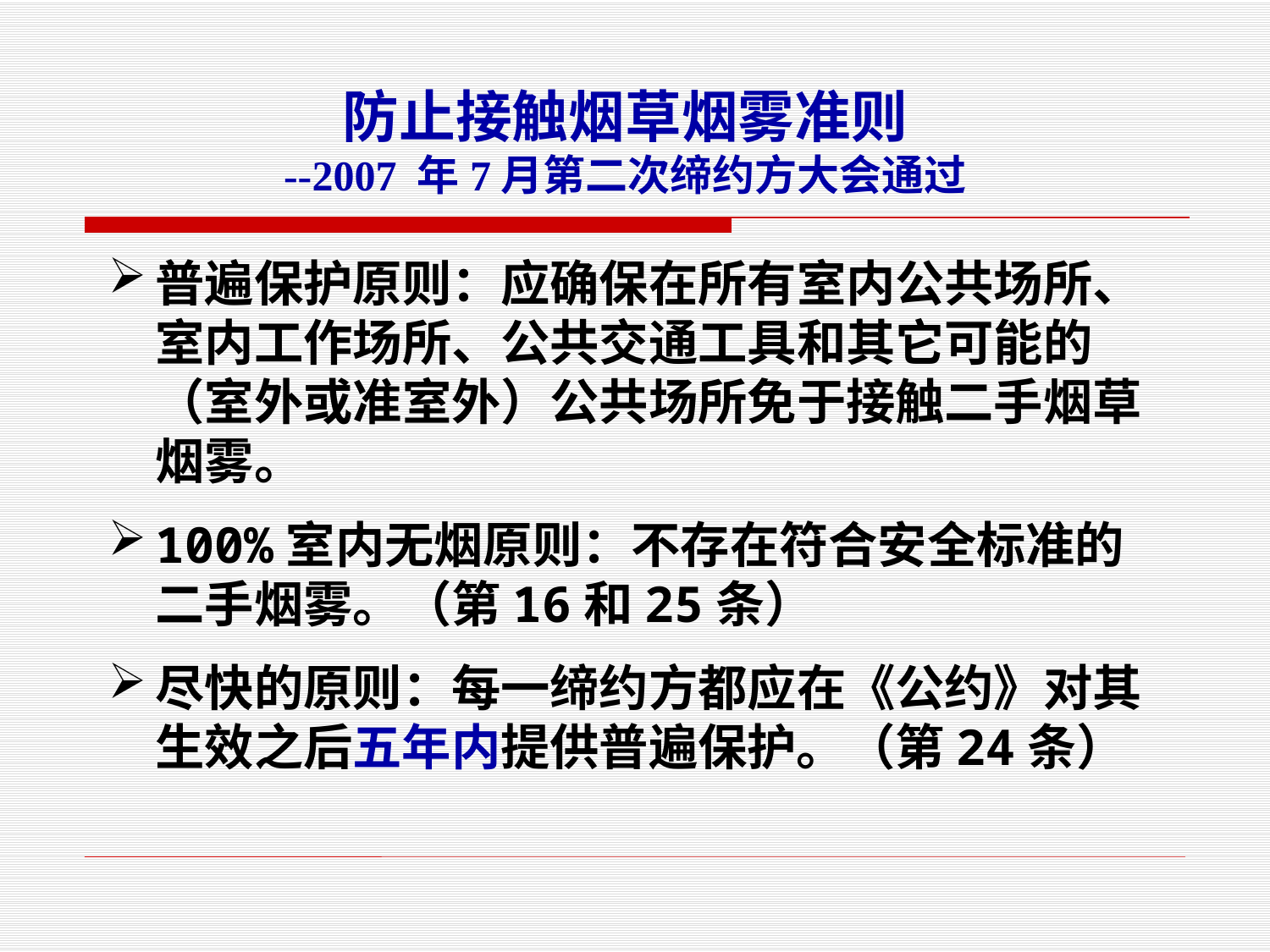

防止接触烟草烟雾准则
--2007 年7月第二次缔约方大会通过
普遍保护原则：应确保在所有室内公共场所、室内工作场所、公共交通工具和其它可能的（室外或准室外）公共场所免于接触二手烟草烟雾。
100%室内无烟原则：不存在符合安全标准的二手烟雾。（第16和25条）
尽快的原则：每一缔约方都应在《公约》对其生效之后五年内提供普遍保护。（第24条）